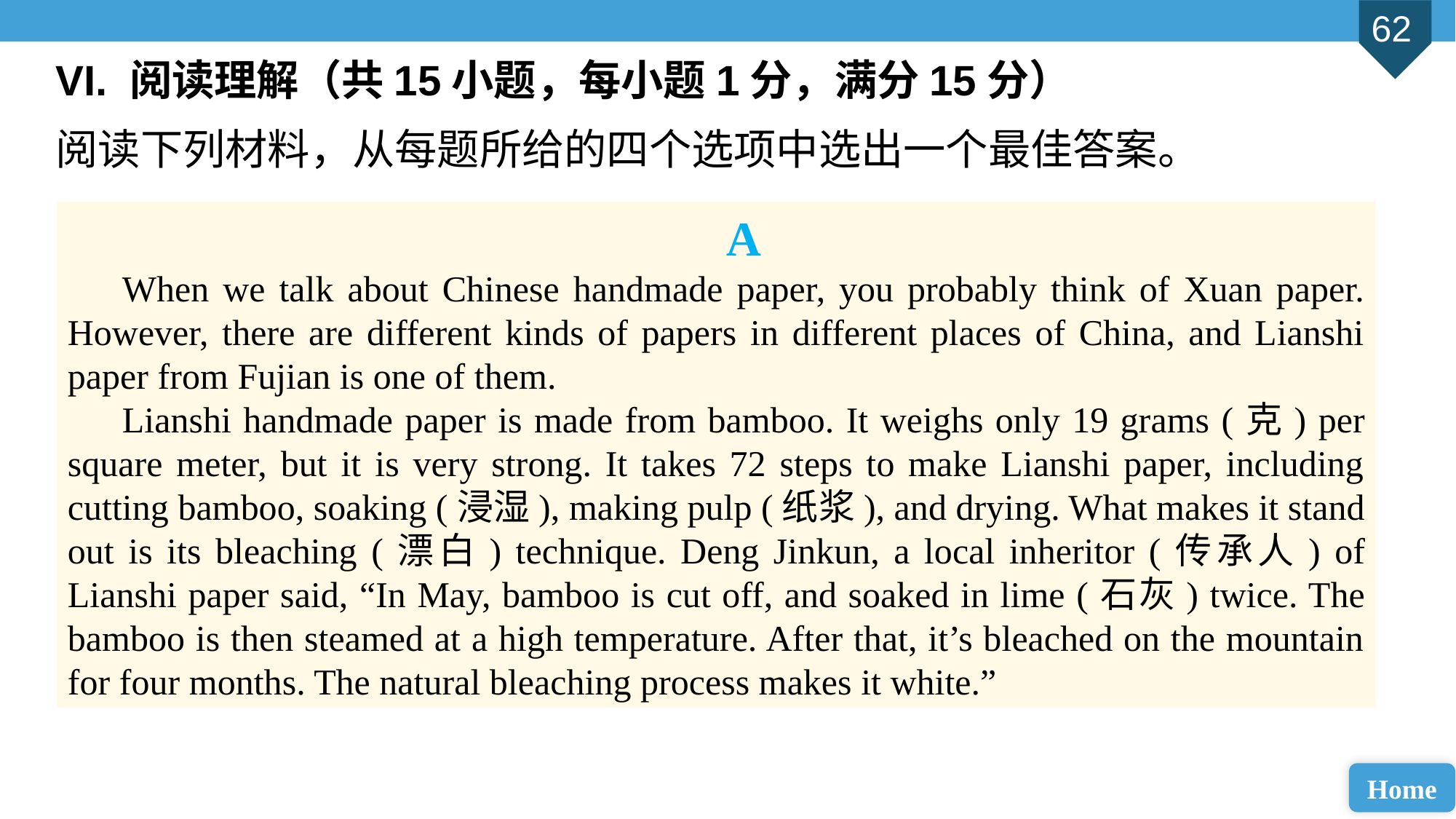

VI. 阅读理解（共15小题，每小题1分，满分15分）
阅读下列材料，从每题所给的四个选项中选出一个最佳答案。
A
When we talk about Chinese handmade paper, you probably think of Xuan paper. However, there are different kinds of papers in different places of China, and Lianshi paper from Fujian is one of them.
Lianshi handmade paper is made from bamboo. It weighs only 19 grams (克) per square meter, but it is very strong. It takes 72 steps to make Lianshi paper, including cutting bamboo, soaking (浸湿), making pulp (纸浆), and drying. What makes it stand out is its bleaching (漂白) technique. Deng Jinkun, a local inheritor (传承人) of Lianshi paper said, “In May, bamboo is cut off, and soaked in lime (石灰) twice. The bamboo is then steamed at a high temperature. After that, it’s bleached on the mountain for four months. The natural bleaching process makes it white.”